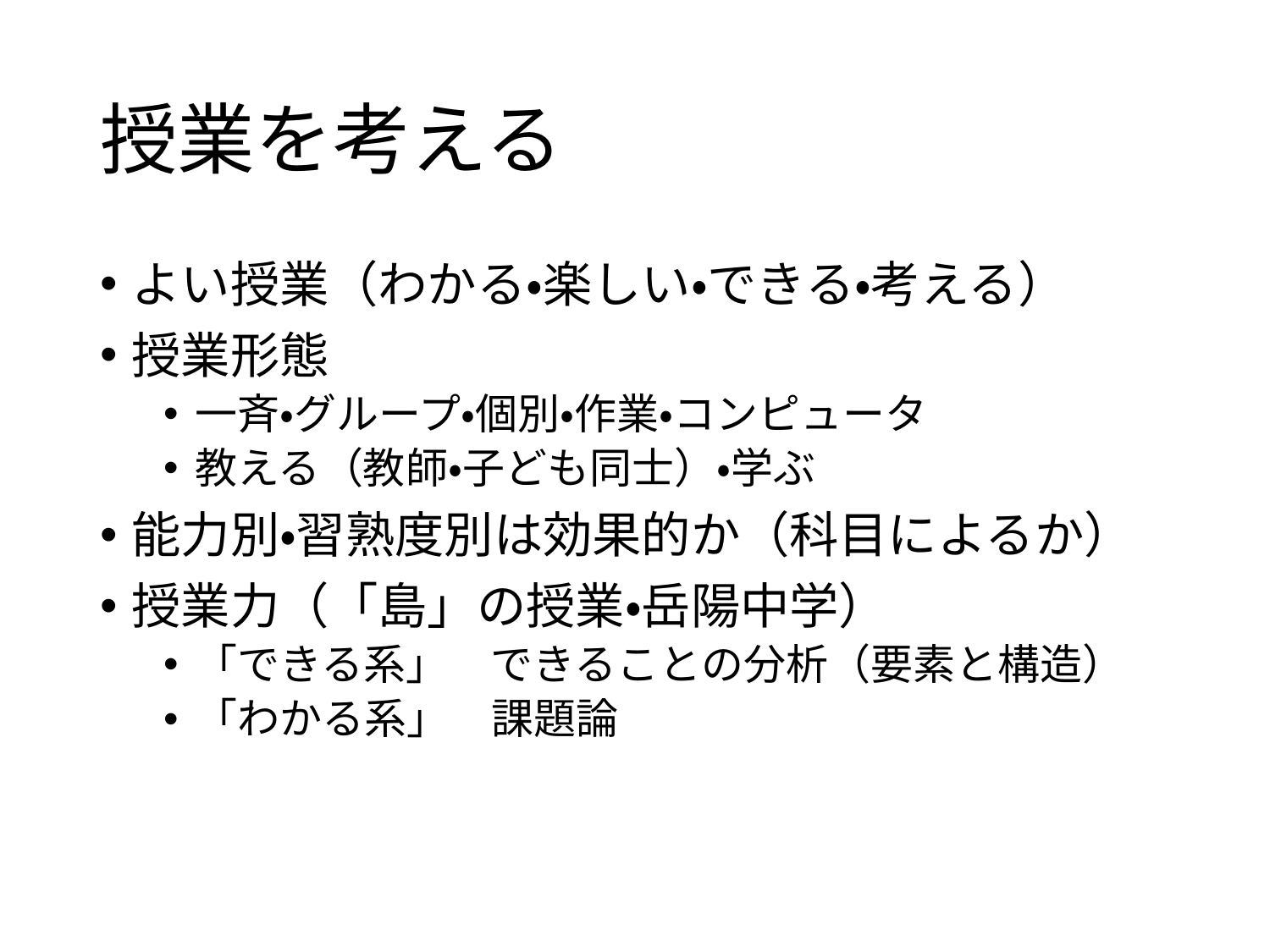

# 授業を考える
よい授業（わかる・楽しい・できる・考える）
授業形態
一斉・グループ・個別・作業・コンピュータ
教える（教師・子ども同士）・学ぶ
能力別・習熟度別は効果的か（科目によるか）
授業力（「島」の授業・岳陽中学）
「できる系」　できることの分析（要素と構造）
「わかる系」　課題論